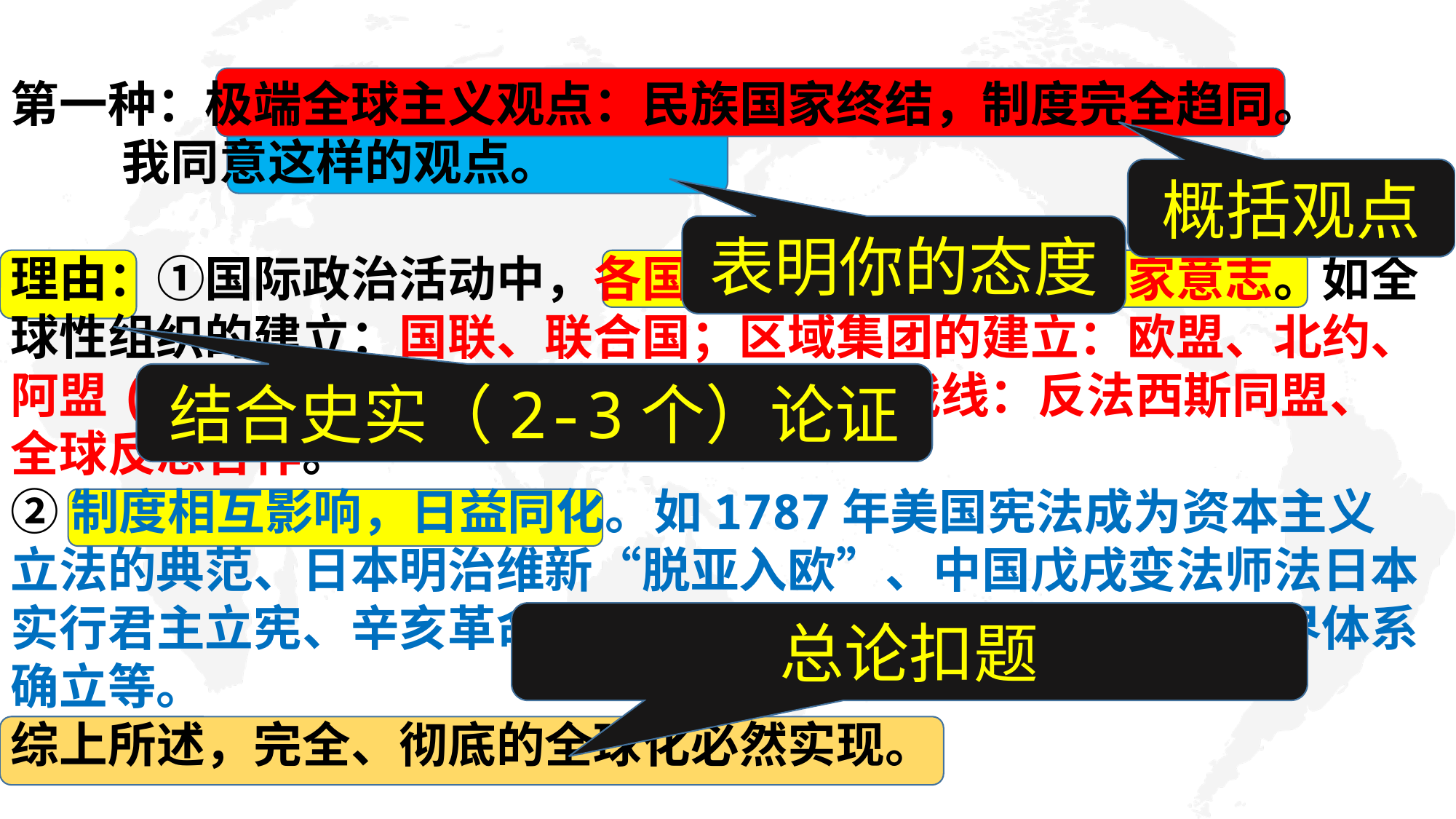

第一种：极端全球主义观点：民族国家终结，制度完全趋同。
         我同意这样的观点。

理由：①国际政治活动中，各国加强合作，弱化了国家意志。如全球性组织的建立：国联、联合国；区域集团的建立：欧盟、北约、阿盟(阿拉伯国家联盟)；形成国际统一战线：反法西斯同盟、全球反恐合作。
②制度相互影响，日益同化。如1787年美国宪法成为资本主义立法的典范、日本明治维新“脱亚入欧”、中国戊戌变法师法日本实行君主立宪、辛亥革命效仿西方实行共和制、资本主义世界体系确立等。
综上所述，完全、彻底的全球化必然实现。

概括观点
表明你的态度

结合史实（2-3个）论证

总论扣题